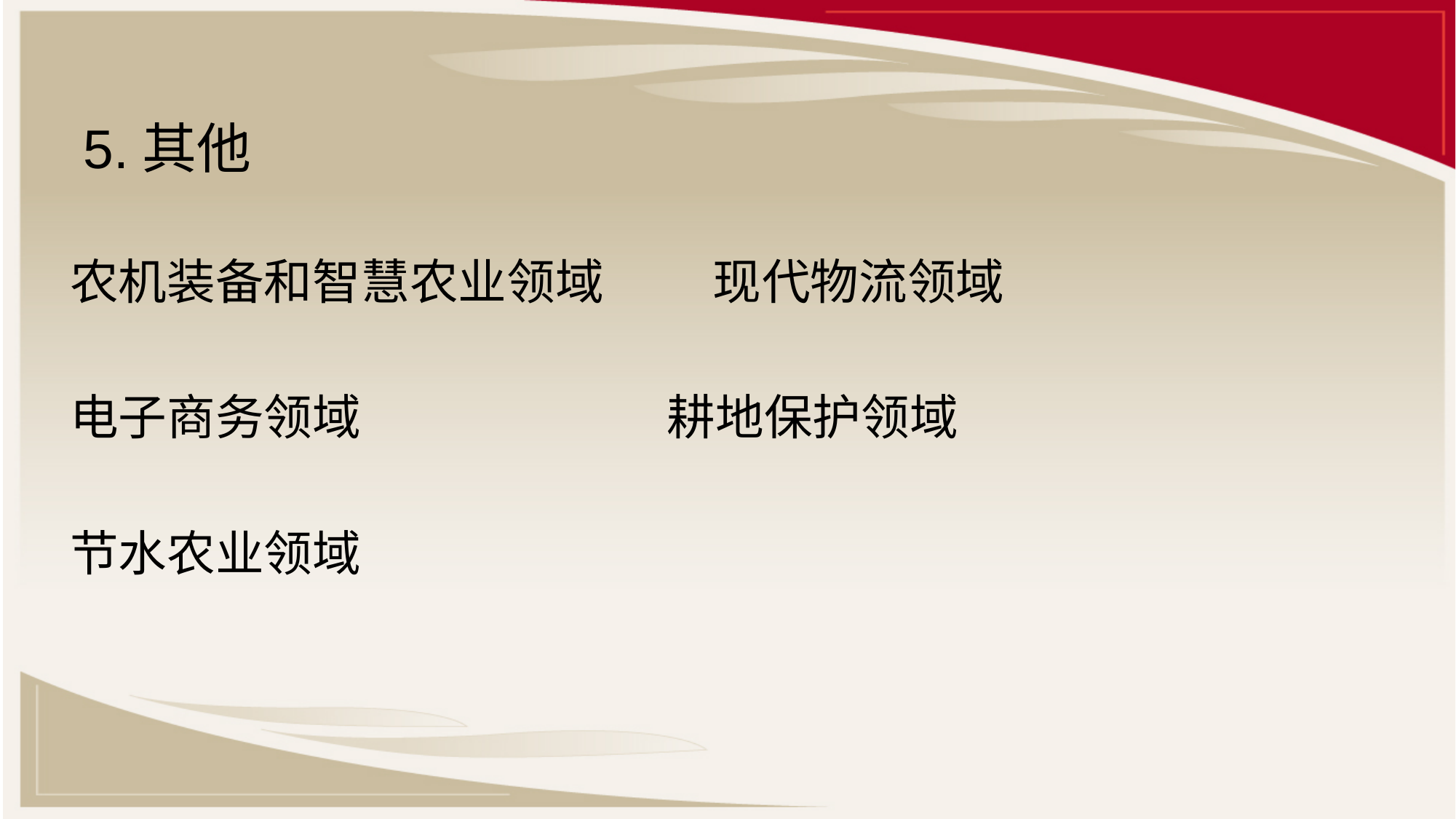

# 5.其他
农机装备和智慧农业领域          现代物流领域

电子商务领域                            耕地保护领域

节水农业领域